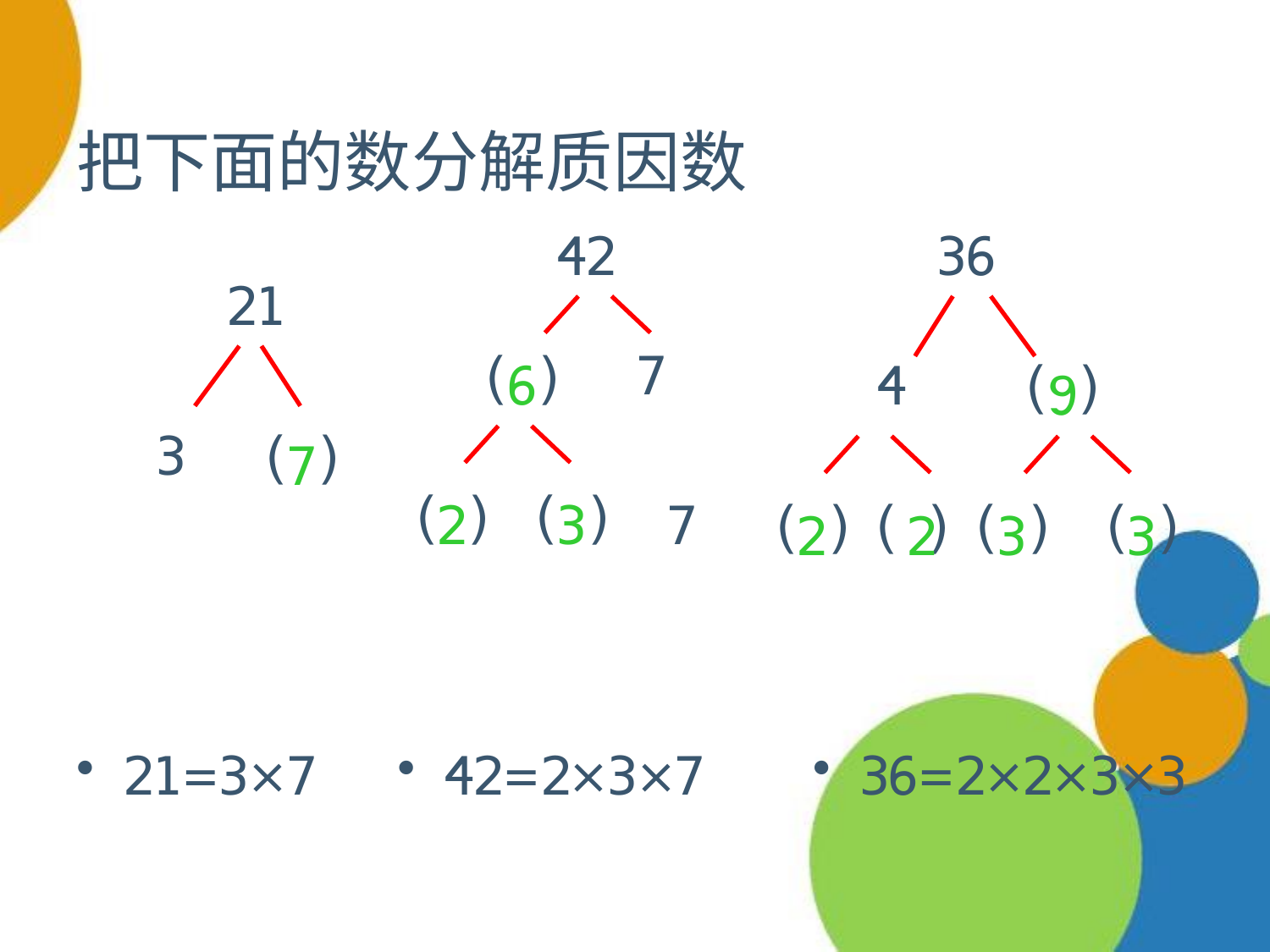

# 把下面的数分解质因数
42
36
21

(  )
7

6
4
(  )
9
3
(  )
7

(  )
(  )
2
3
7
(  )
(  )
(  )
(  )
2
2
3
3
21=3×7
42=2×3×7
36=2×2×3×3